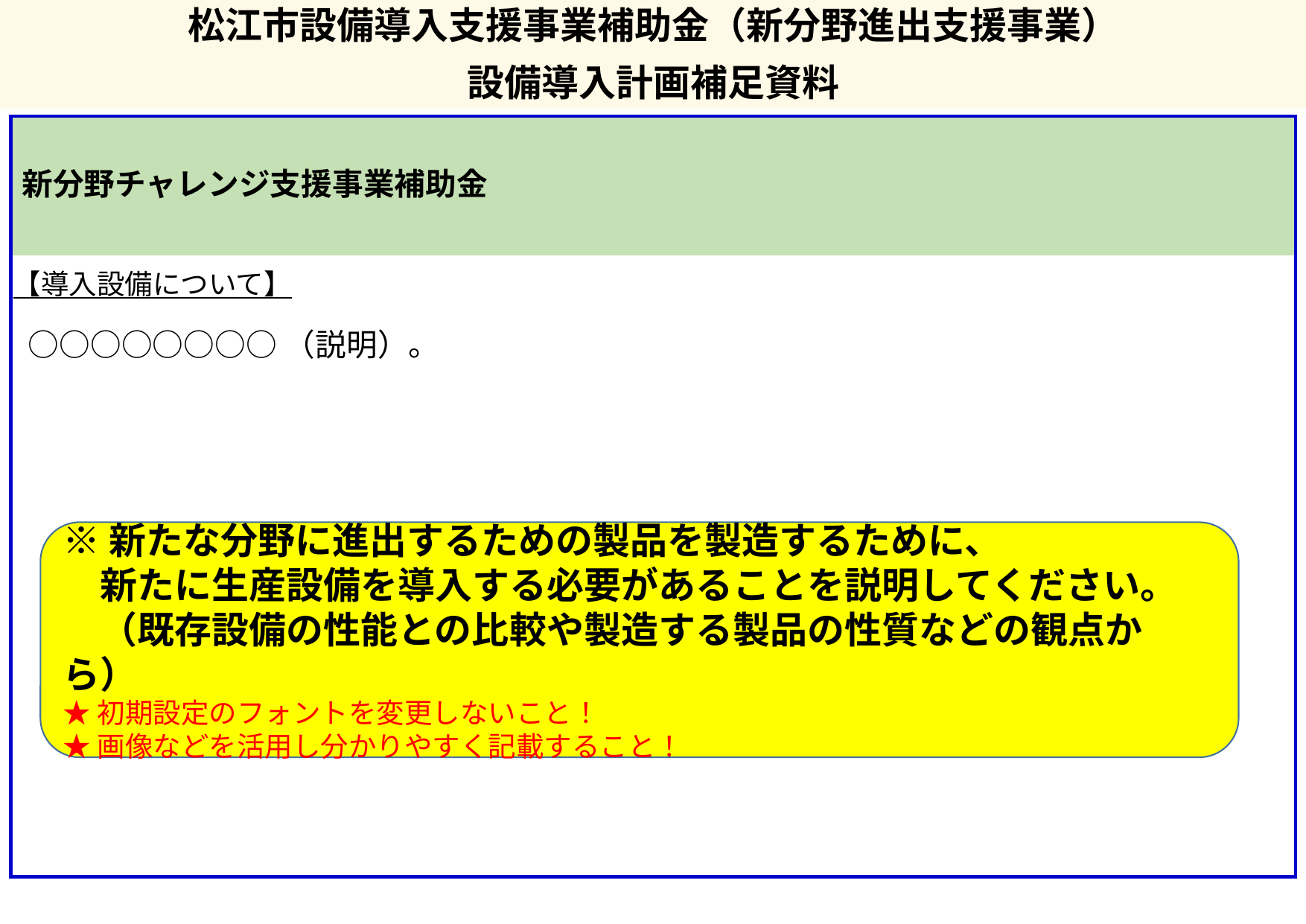

松江市設備導入支援事業補助金（新分野進出支援事業）
設備導入計画補足資料
新分野チャレンジ支援事業補助金

【導入設備について】
○○○○○○○○（説明）。
※新たな分野に進出するための製品を製造するために、
　新たに生産設備を導入する必要があることを説明してください。
　（既存設備の性能との比較や製造する製品の性質などの観点から）
★初期設定のフォントを変更しないこと！
★画像などを活用し分かりやすく記載すること！
2